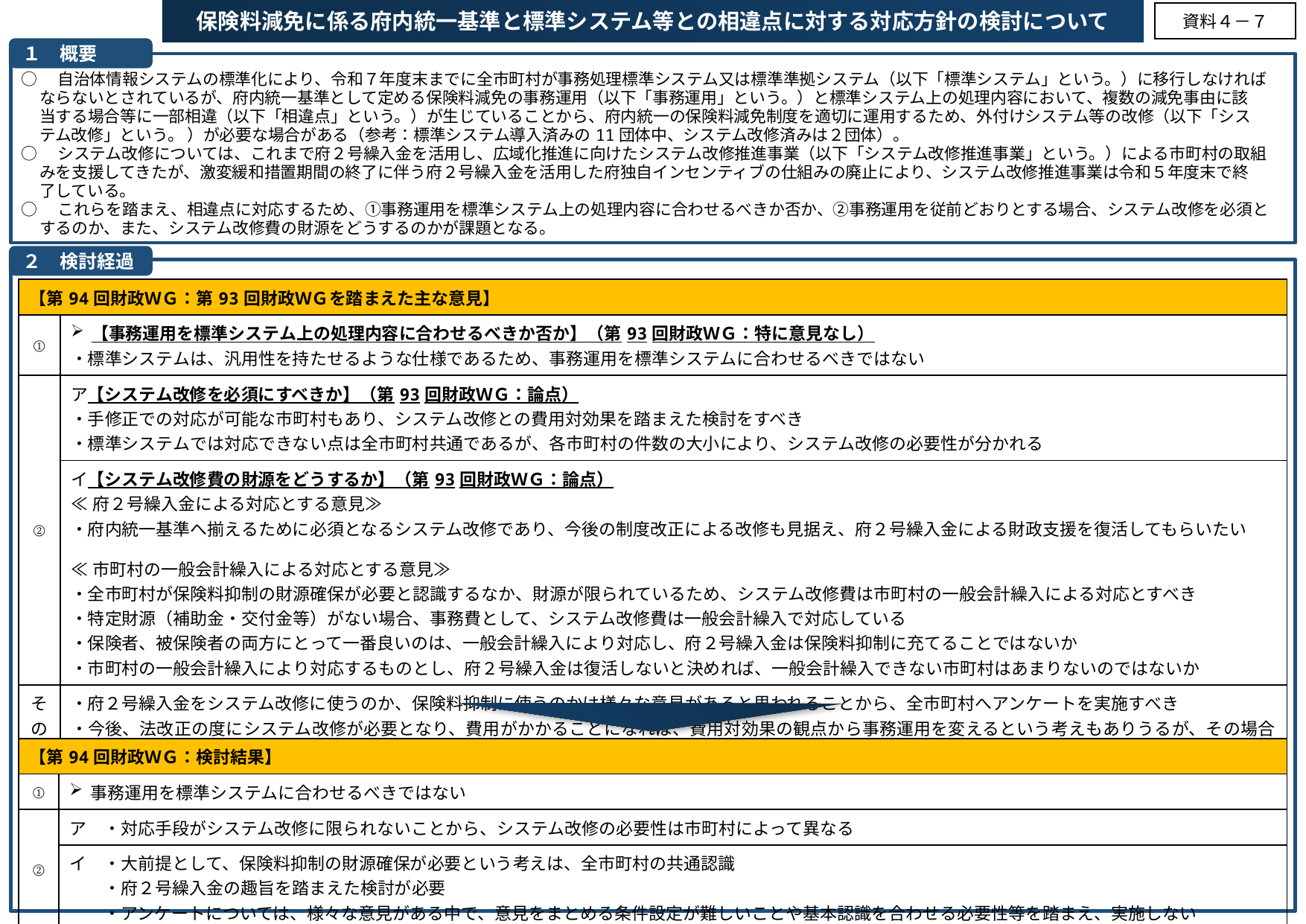

保険料減免に係る府内統一基準と標準システム等との相違点に対する対応方針の検討について
資料４－７
１　概要
○　自治体情報システムの標準化により、令和７年度末までに全市町村が事務処理標準システム又は標準準拠システム（以下「標準システム」という。）に移行しなければ
    ならないとされているが、府内統一基準として定める保険料減免の事務運用（以下「事務運用」という。）と標準システム上の処理内容において、複数の減免事由に該
    当する場合等に一部相違（以下「相違点」という。）が生じていることから、府内統一の保険料減免制度を適切に運用するため、外付けシステム等の改修（以下「シス
    テム改修」という。 ）が必要な場合がある（参考：標準システム導入済みの11団体中、システム改修済みは２団体）。
○　システム改修については、これまで府２号繰入金を活用し、広域化推進に向けたシステム改修推進事業（以下「システム改修推進事業」という。）による市町村の取組
    みを支援してきたが、激変緩和措置期間の終了に伴う府２号繰入金を活用した府独自インセンティブの仕組みの廃止により、システム改修推進事業は令和５年度末で終
    了している。
○　これらを踏まえ、相違点に対応するため、①事務運用を標準システム上の処理内容に合わせるべきか否か、②事務運用を従前どおりとする場合、システム改修を必須と
    するのか、また、システム改修費の財源をどうするのかが課題となる。
２　検討経過

| 【第94回財政ＷＧ：第93回財政ＷＧを踏まえた主な意見】 |  |
| --- | --- |
| ① | 【事務運用を標準システム上の処理内容に合わせるべきか否か】（第93回財政ＷＧ：特に意見なし） ・標準システムは、汎用性を持たせるような仕様であるため、事務運用を標準システムに合わせるべきではない |
| ② | ア【システム改修を必須にすべきか】（第93回財政ＷＧ：論点） ・手修正での対応が可能な市町村もあり、システム改修との費用対効果を踏まえた検討をすべき ・標準システムでは対応できない点は全市町村共通であるが、各市町村の件数の大小により、システム改修の必要性が分かれる |
|  | イ【システム改修費の財源をどうするか】（第93回財政ＷＧ：論点） ≪府２号繰入金による対応とする意見≫ ・府内統一基準へ揃えるために必須となるシステム改修であり、今後の制度改正による改修も見据え、府２号繰入金による財政支援を復活してもらいたい ≪市町村の一般会計繰入による対応とする意見≫ ・全市町村が保険料抑制の財源確保が必要と認識するなか、財源が限られているため、システム改修費は市町村の一般会計繰入による対応とすべき ・特定財源（補助金・交付金等）がない場合、事務費として、システム改修費は一般会計繰入で対応している ・保険者、被保険者の両方にとって一番良いのは、一般会計繰入により対応し、府２号繰入金は保険料抑制に充てることではないか ・市町村の一般会計繰入により対応するものとし、府２号繰入金は復活しないと決めれば、一般会計繰入できない市町村はあまりないのではないか |
| その他 | ・府２号繰入金をシステム改修に使うのか、保険料抑制に使うのかは様々な意見があると思われることから、全市町村へアンケートを実施すべき ・今後、法改正の度にシステム改修が必要となり、費用がかかることになれば、費用対効果の観点から事務運用を変えるという考えもありうるが、その場合も、統一したばかりの事務運用を変える必要性があるのかという点も含めた検討が必要である |

| 【第94回財政ＷＧ：検討結果】 |  |
| --- | --- |
| ① | 事務運用を標準システムに合わせるべきではない |
| ② | ア　・対応手段がシステム改修に限られないことから、システム改修の必要性は市町村によって異なる |
|  | イ　・大前提として、保険料抑制の財源確保が必要という考えは、全市町村の共通認識 　　・府２号繰入金の趣旨を踏まえた検討が必要 　　・アンケートについては、様々な意見がある中で、意見をまとめる条件設定が難しいことや基本認識を合わせる必要性等を踏まえ、実施しない |